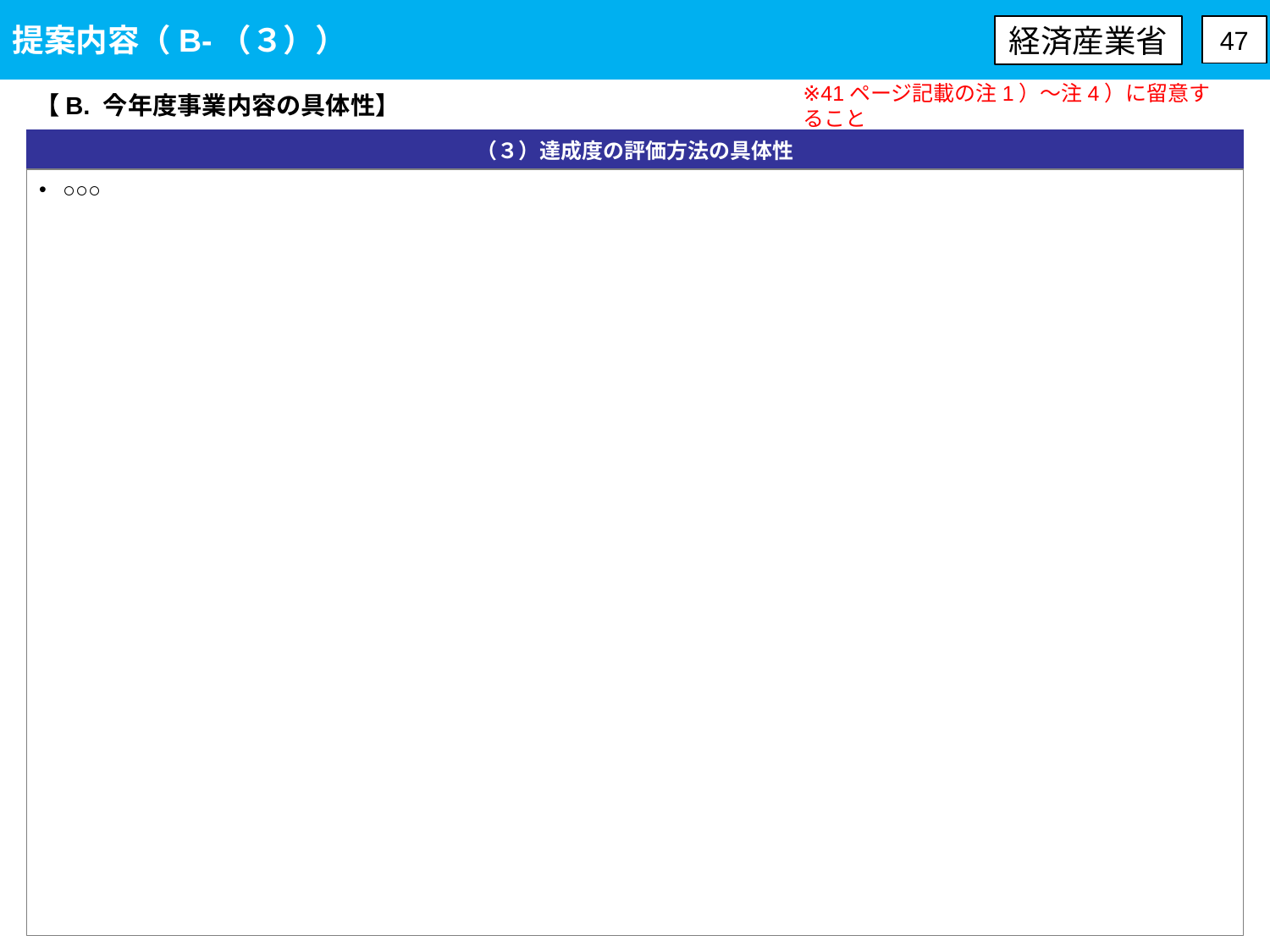

提案内容（B-（３））
経済産業省
47
【B. 今年度事業内容の具体性】
※41ページ記載の注1）～注4）に留意すること
（３）達成度の評価方法の具体性
○○○